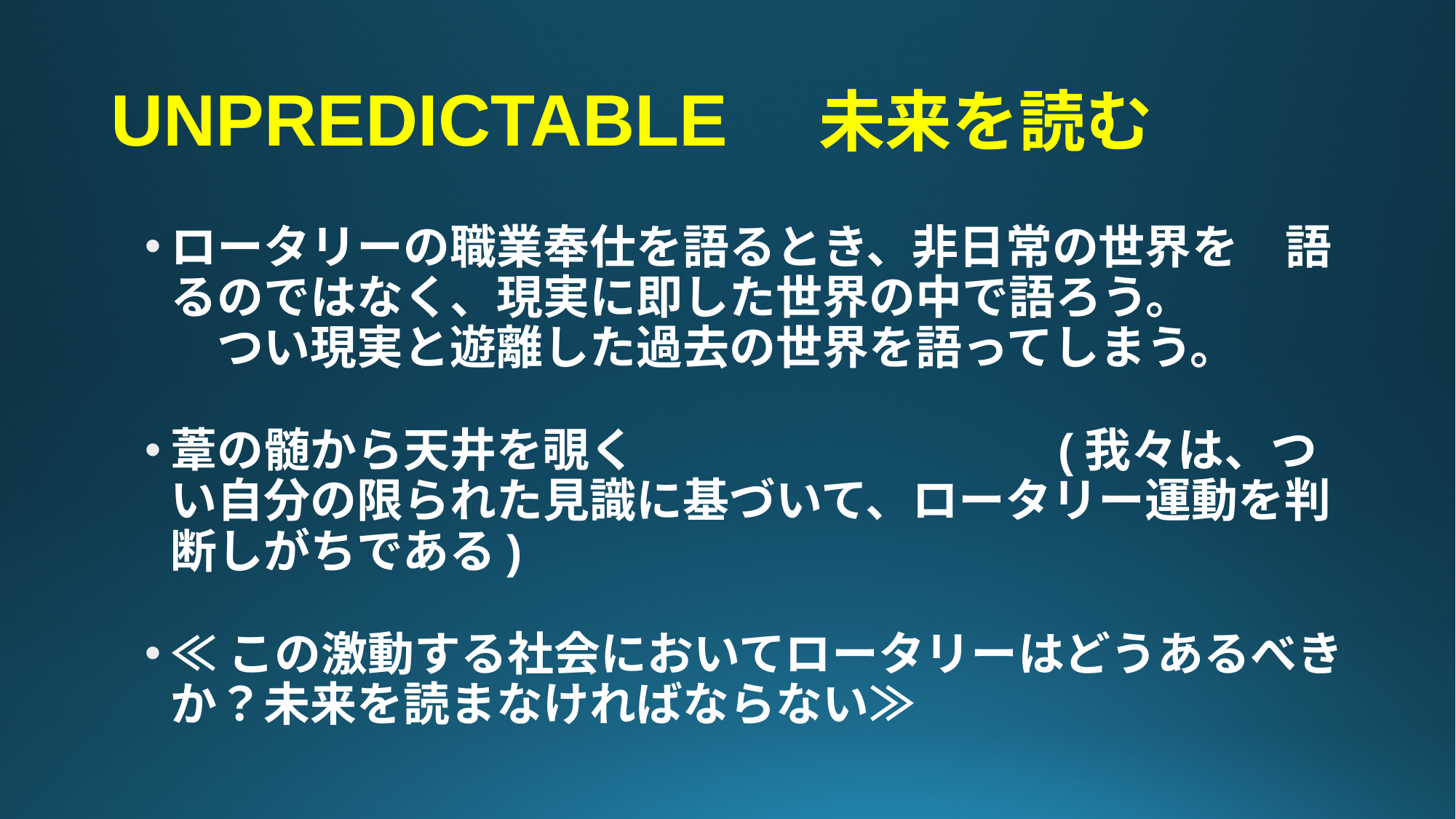

# UNPREDICTABLE　未来を読む
ロータリーの職業奉仕を語るとき、非日常の世界を　語るのではなく、現実に即した世界の中で語ろう。　　　　つい現実と遊離した過去の世界を語ってしまう。

葦の髄から天井を覗く                                       (我々は、つい自分の限られた見識に基づいて、ロータリー運動を判断しがちである)

≪この激動する社会においてロータリーはどうあるべきか？未来を読まなければならない≫